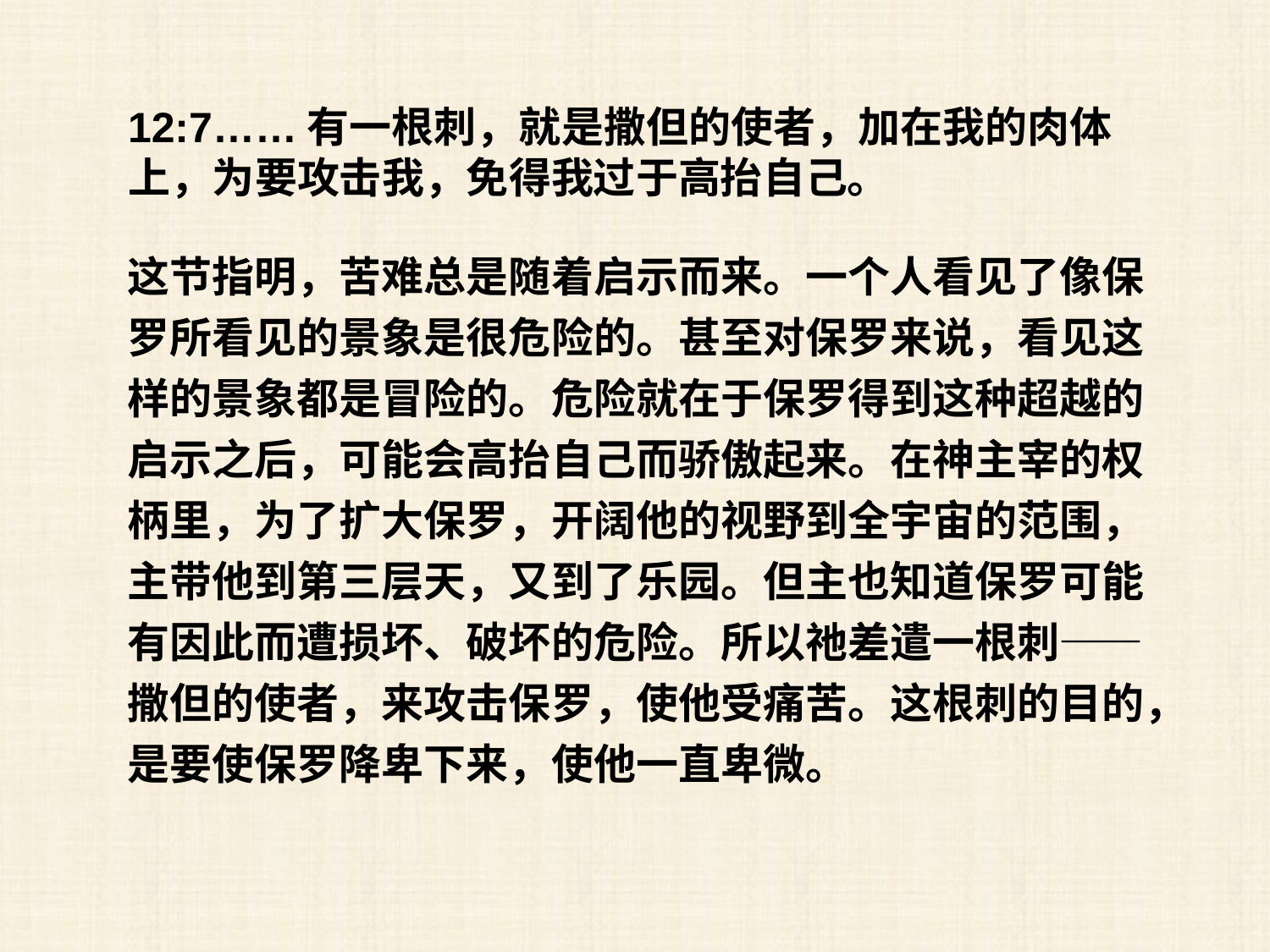

12:7……有一根刺，就是撒但的使者，加在我的肉体上，为要攻击我，免得我过于高抬自己。
这节指明，苦难总是随着启示而来。一个人看见了像保罗所看见的景象是很危险的。甚至对保罗来说，看见这样的景象都是冒险的。危险就在于保罗得到这种超越的启示之后，可能会高抬自己而骄傲起来。在神主宰的权柄里，为了扩大保罗，开阔他的视野到全宇宙的范围，主带他到第三层天，又到了乐园。但主也知道保罗可能有因此而遭损坏、破坏的危险。所以祂差遣一根刺——撒但的使者，来攻击保罗，使他受痛苦。这根刺的目的，是要使保罗降卑下来，使他一直卑微。